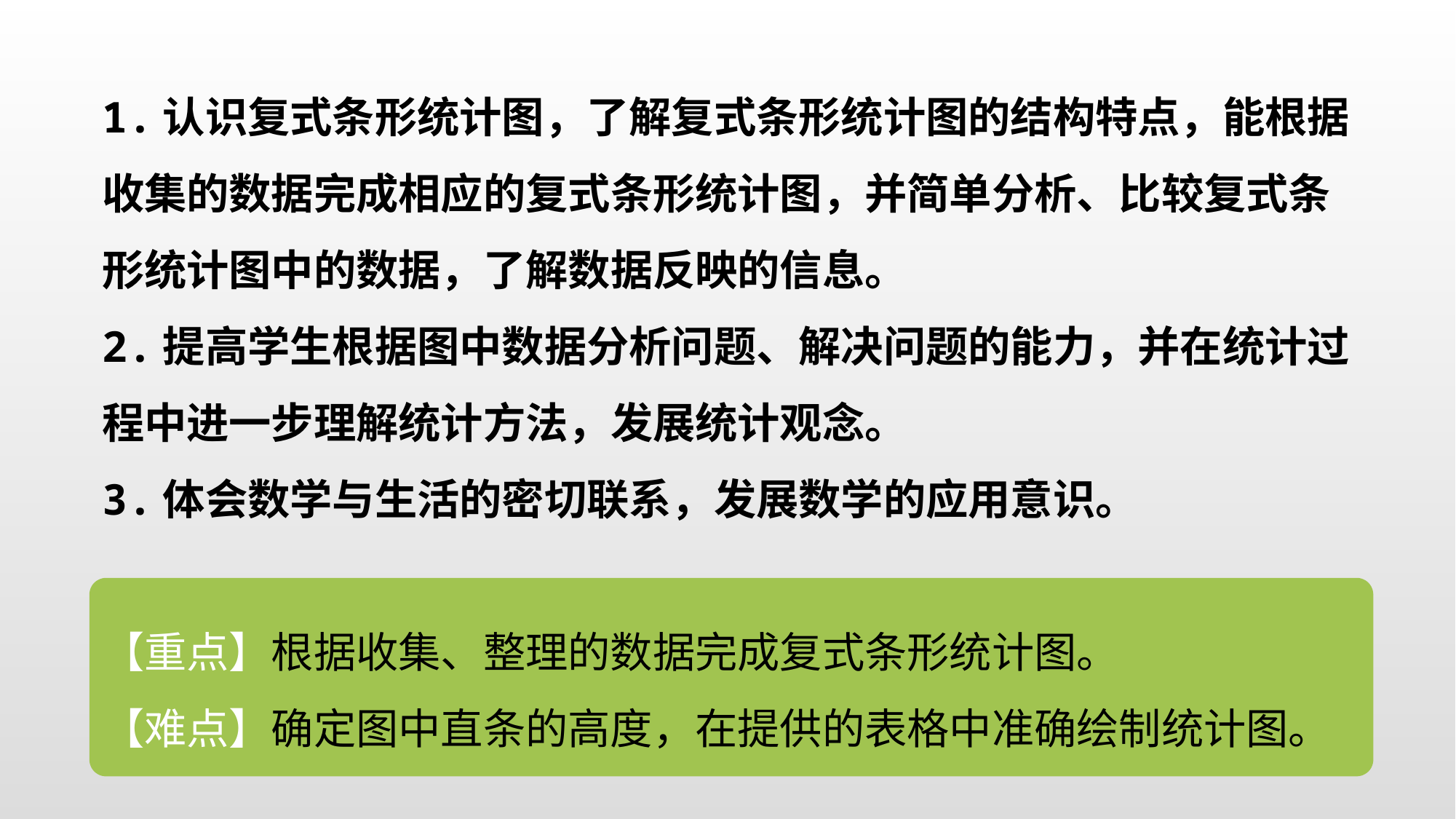

1.认识复式条形统计图，了解复式条形统计图的结构特点，能根据收集的数据完成相应的复式条形统计图，并简单分析、比较复式条形统计图中的数据，了解数据反映的信息。
2.提高学生根据图中数据分析问题、解决问题的能力，并在统计过程中进一步理解统计方法，发展统计观念。
3.体会数学与生活的密切联系，发展数学的应用意识。

【重点】根据收集、整理的数据完成复式条形统计图。
【难点】确定图中直条的高度，在提供的表格中准确绘制统计图。